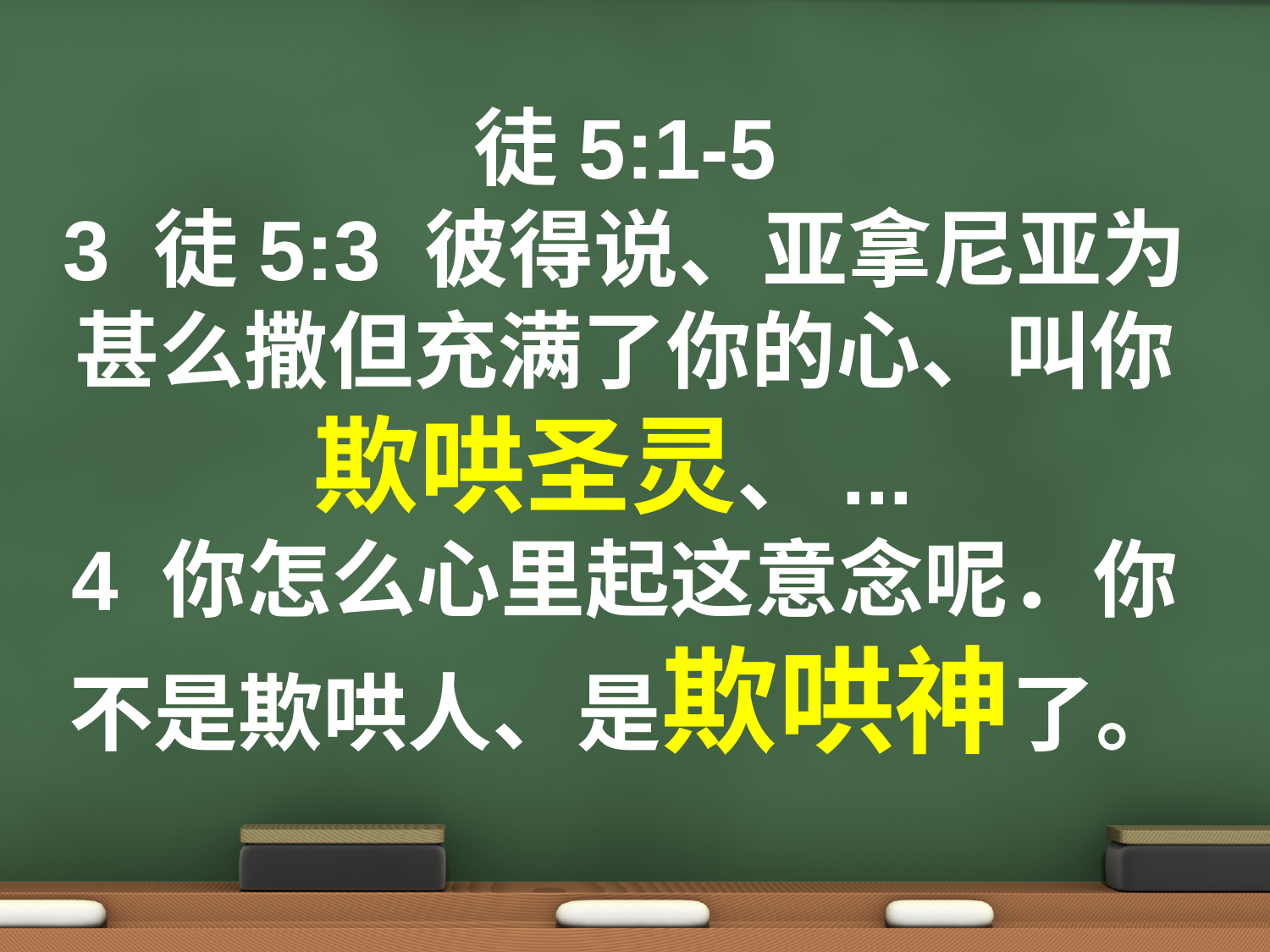

徒5:1-5
3 徒5:3 彼得说、亚拿尼亚为甚么撒但充满了你的心、叫你欺哄圣灵、...
4 你怎么心里起这意念呢．你不是欺哄人、是欺哄神了。